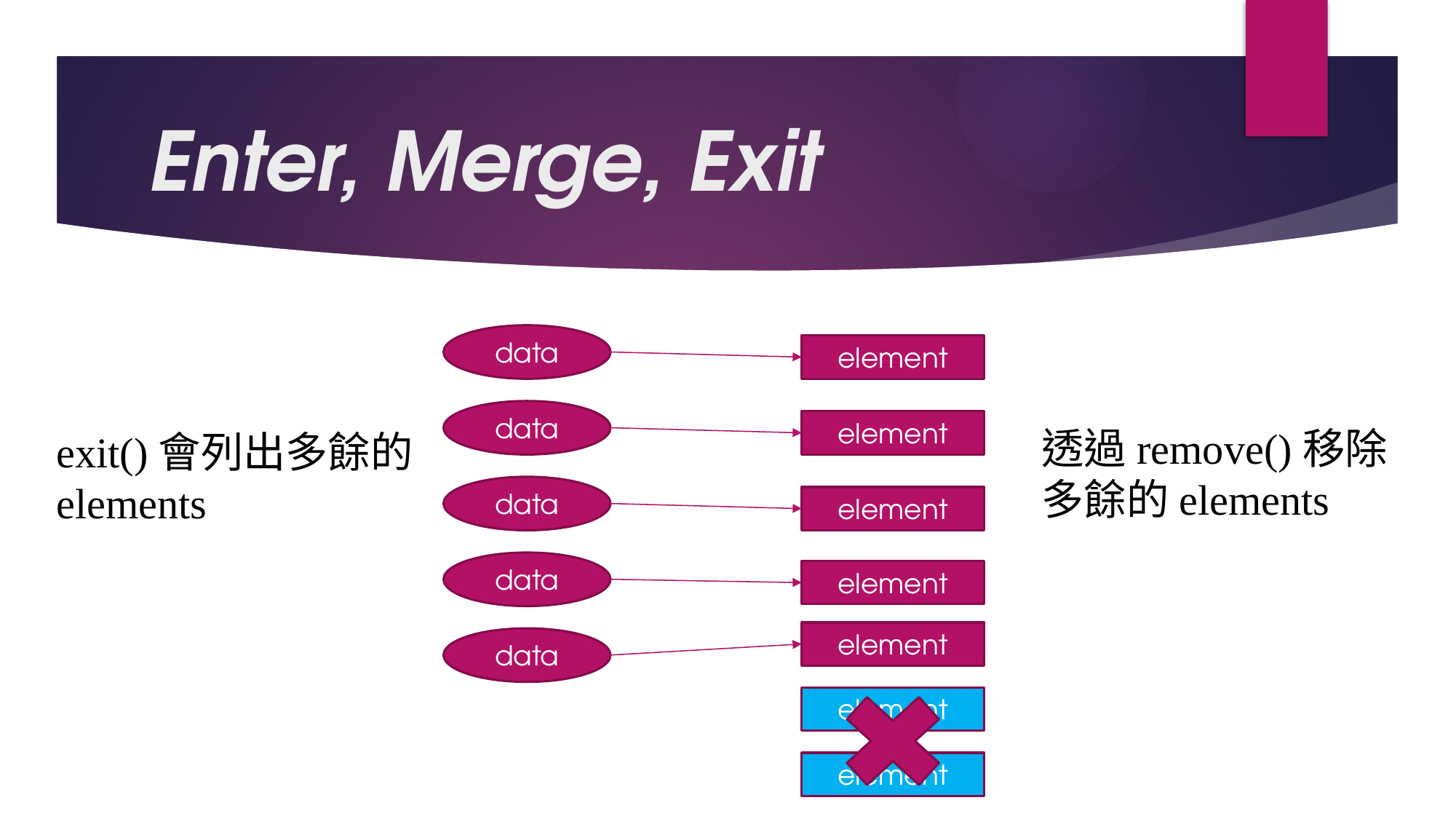

# Enter, Merge, Exit
data
element
data
element
透過remove()移除多餘的elements
exit()會列出多餘的elements
data
element
data
element
element
data

element
element